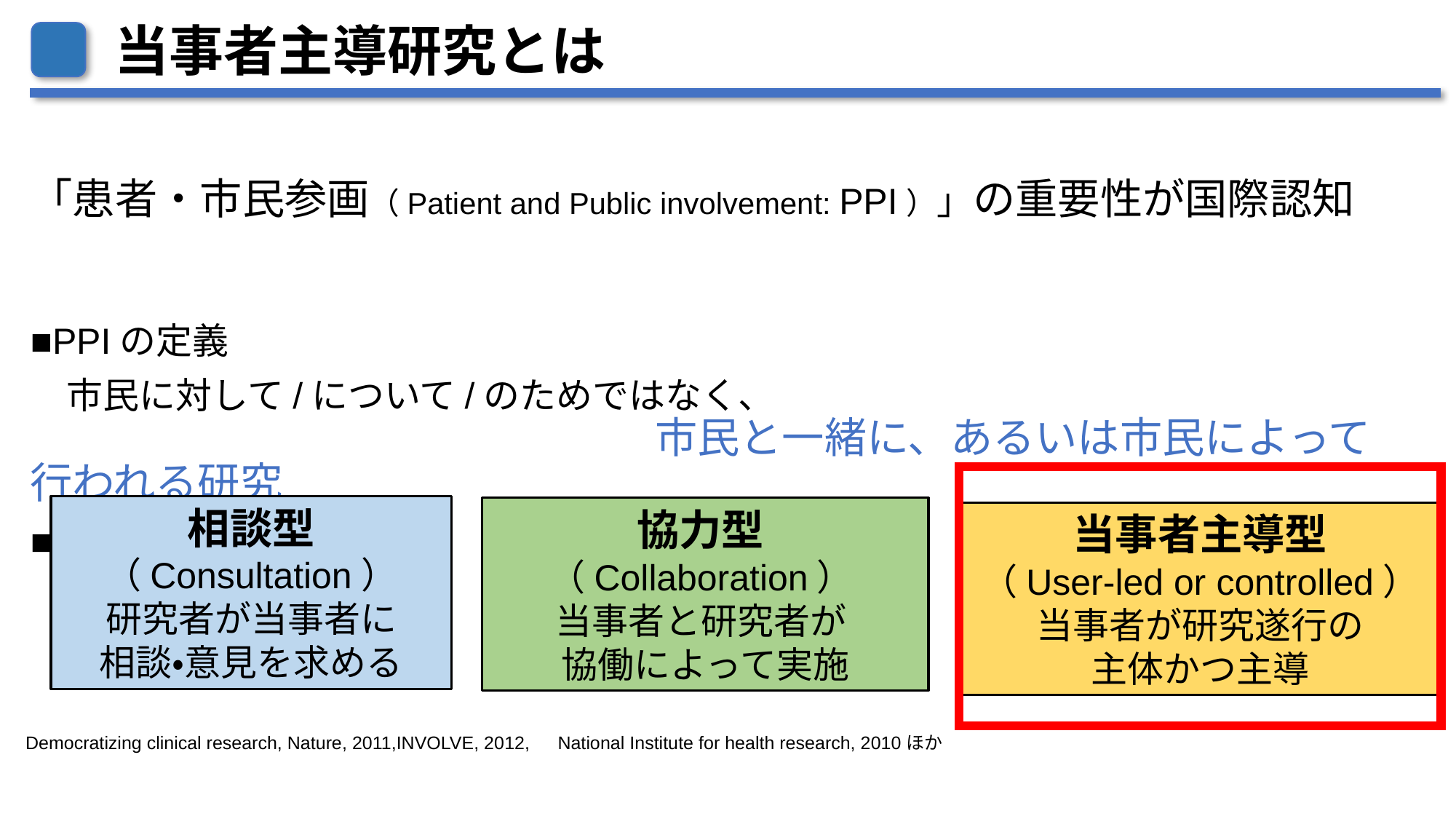

当事者主導研究とは

「患者・市民参画（Patient and Public involvement: PPI）」の重要性が国際認知

■PPIの定義
　市民に対して/について/のためではなく、
　　　　　　　　　　　　　　　　　市民と一緒に、あるいは市民によって行われる研究
■PPIの種類

相談型
（Consultation）
研究者が当事者に
相談・意見を求める
協力型
（Collaboration）
当事者と研究者が
協働によって実施
当事者主導型
（User-led or controlled）
当事者が研究遂行の
主体かつ主導
Democratizing clinical research, Nature, 2011,INVOLVE, 2012,　National Institute for health research, 2010ほか